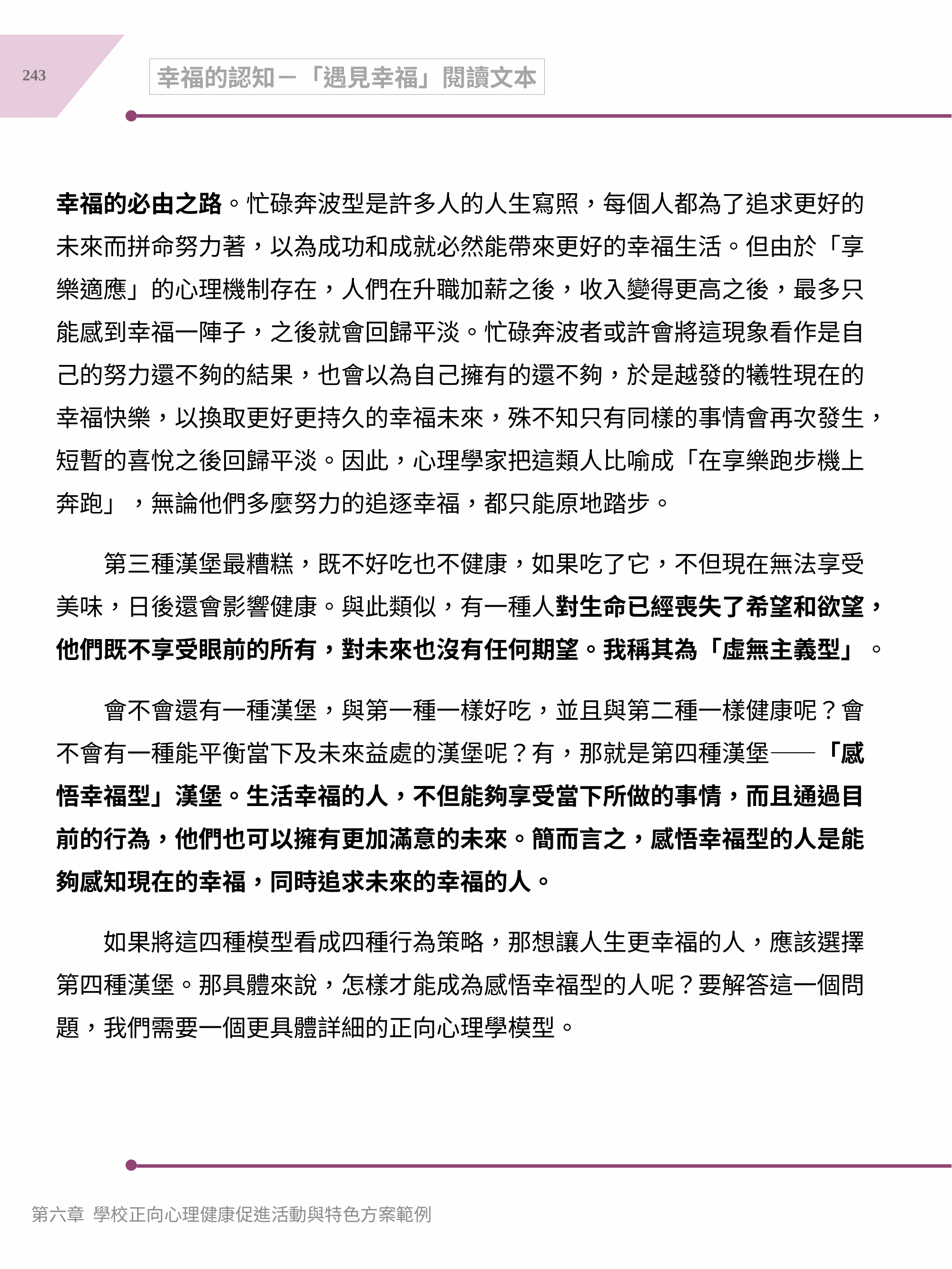

243
幸福的認知－「遇見幸福」閱讀文本
幸福的必由之路。忙碌奔波型是許多人的人生寫照，每個人都為了追求更好的未來而拼命努力著，以為成功和成就必然能帶來更好的幸福生活。但由於「享樂適應」的心理機制存在，人們在升職加薪之後，收入變得更高之後，最多只能感到幸福一陣子，之後就會回歸平淡。忙碌奔波者或許會將這現象看作是自己的努力還不夠的結果，也會以為自己擁有的還不夠，於是越發的犧牲現在的幸福快樂，以換取更好更持久的幸福未來，殊不知只有同樣的事情會再次發生，短暫的喜悅之後回歸平淡。因此，心理學家把這類人比喻成「在享樂跑步機上奔跑」，無論他們多麼努力的追逐幸福，都只能原地踏步。
　　第三種漢堡最糟糕，既不好吃也不健康，如果吃了它，不但現在無法享受美味，日後還會影響健康。與此類似，有一種人對生命已經喪失了希望和欲望，他們既不享受眼前的所有，對未來也沒有任何期望。我稱其為「虛無主義型」。
　　會不會還有一種漢堡，與第一種一樣好吃，並且與第二種一樣健康呢？會不會有一種能平衡當下及未來益處的漢堡呢？有，那就是第四種漢堡——「感悟幸福型」漢堡。生活幸福的人，不但能夠享受當下所做的事情，而且通過目前的行為，他們也可以擁有更加滿意的未來。簡而言之，感悟幸福型的人是能夠感知現在的幸福，同時追求未來的幸福的人。
　　如果將這四種模型看成四種行為策略，那想讓人生更幸福的人，應該選擇第四種漢堡。那具體來說，怎樣才能成為感悟幸福型的人呢？要解答這一個問題，我們需要一個更具體詳細的正向心理學模型。
第六章  學校正向心理健康促進活動與特色方案範例